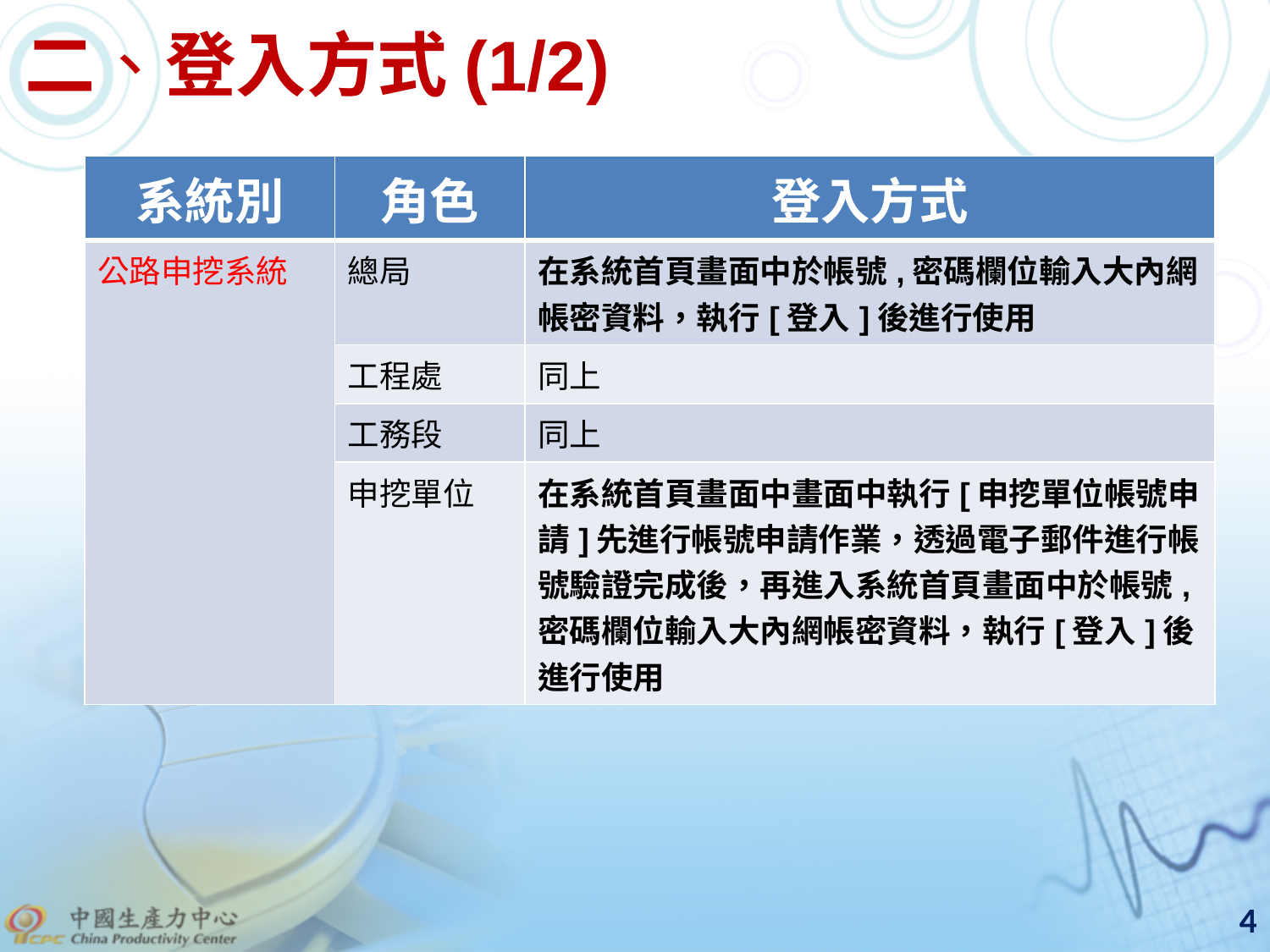

二、登入方式(1/2)
| 系統別 | 角色 | 登入方式 |
| --- | --- | --- |
| 公路申挖系統 | 總局 | 在系統首頁畫面中於帳號,密碼欄位輸入大內網帳密資料，執行[登入]後進行使用 |
|  | 工程處 | 同上 |
|  | 工務段 | 同上 |
|  | 申挖單位 | 在系統首頁畫面中畫面中執行[申挖單位帳號申請]先進行帳號申請作業，透過電子郵件進行帳號驗證完成後，再進入系統首頁畫面中於帳號,密碼欄位輸入大內網帳密資料，執行[登入]後進行使用 |
4